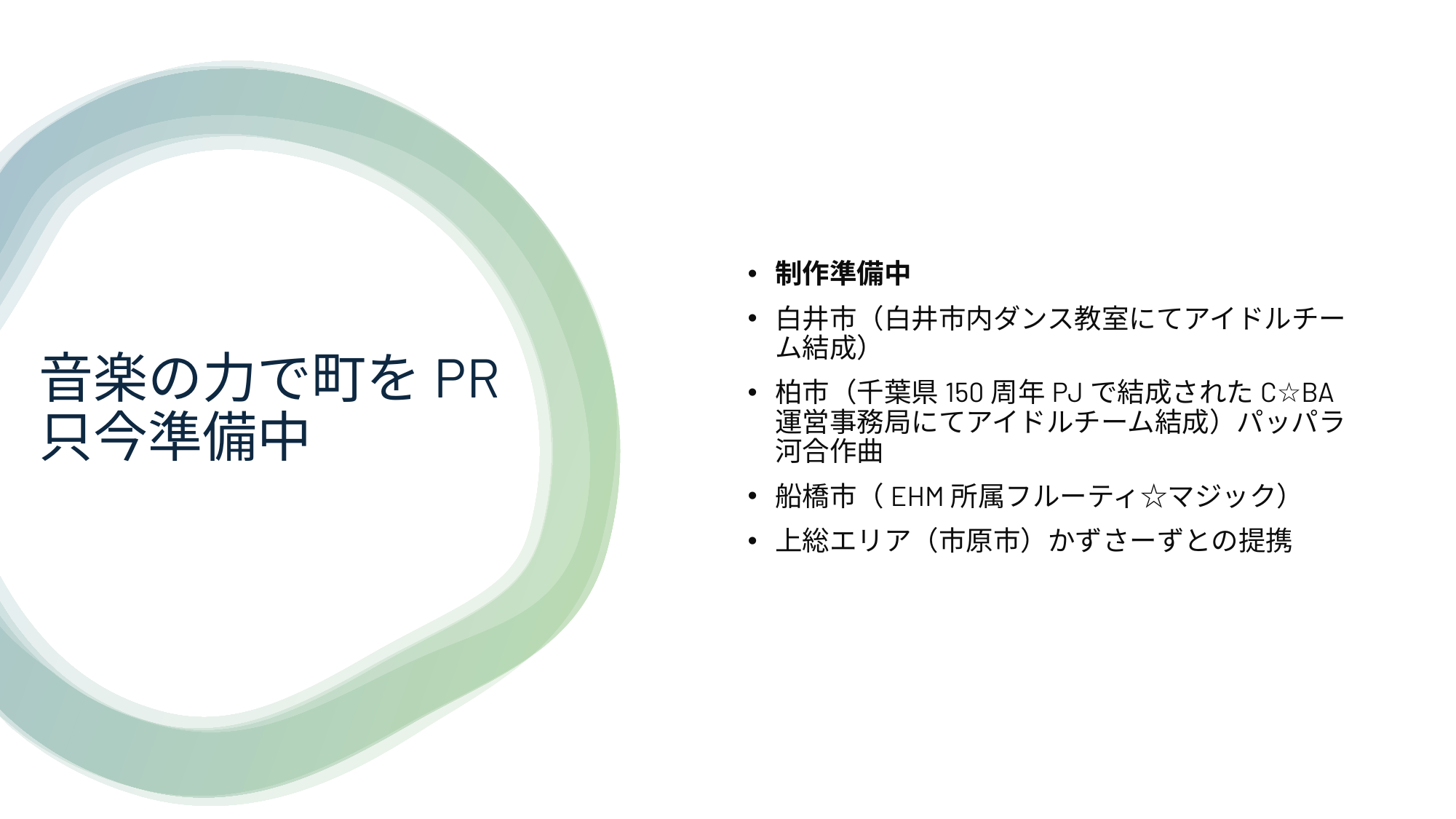

制作準備中
白井市（白井市内ダンス教室にてアイドルチーム結成）
柏市（千葉県150周年PJで結成されたC☆BA運営事務局にてアイドルチーム結成）パッパラ河合作曲
船橋市（EHM所属フルーティ☆マジック）
上総エリア（市原市）かずさーずとの提携
# 音楽の力で町をPR 只今準備中